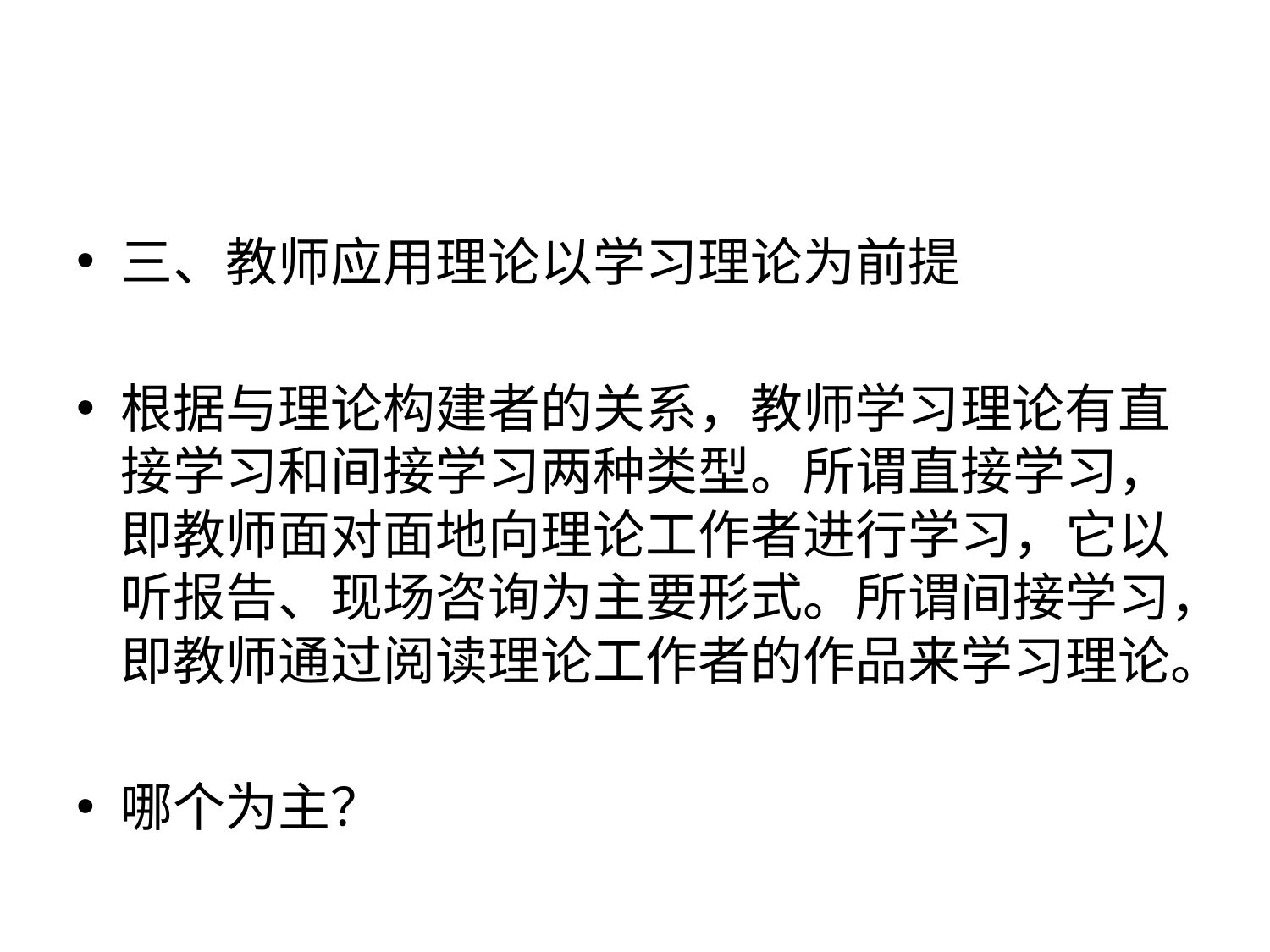

#
三、教师应用理论以学习理论为前提

根据与理论构建者的关系，教师学习理论有直接学习和间接学习两种类型。所谓直接学习，即教师面对面地向理论工作者进行学习，它以听报告、现场咨询为主要形式。所谓间接学习，即教师通过阅读理论工作者的作品来学习理论。

哪个为主？